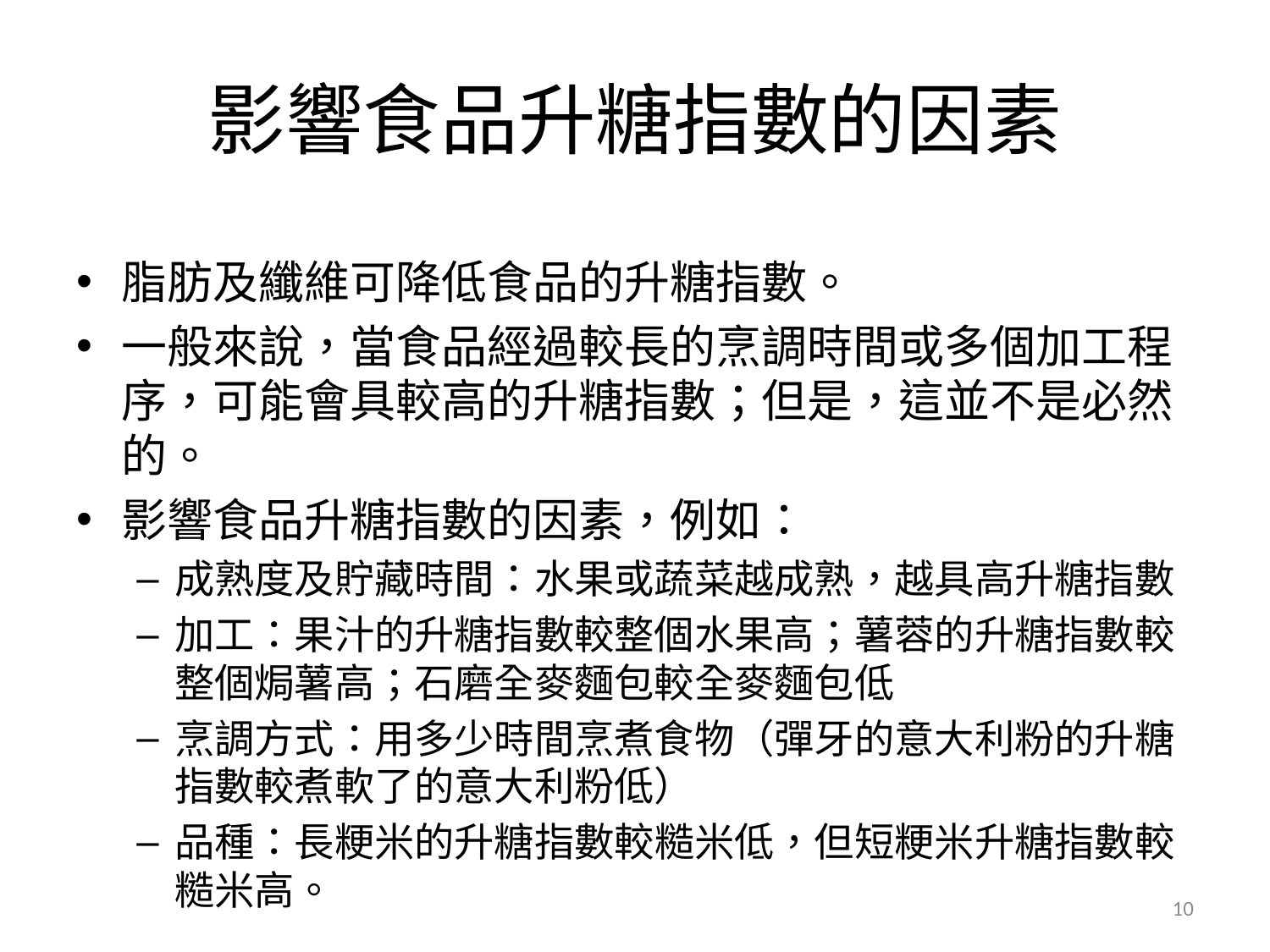

# 影響食品升糖指數的因素
脂肪及纖維可降低食品的升糖指數。
一般來說，當食品經過較長的烹調時間或多個加工程序，可能會具較高的升糖指數；但是，這並不是必然的。
影響食品升糖指數的因素，例如：
成熟度及貯藏時間：水果或蔬菜越成熟，越具高升糖指數
加工：果汁的升糖指數較整個水果高；薯蓉的升糖指數較整個焗薯高；石磨全麥麵包較全麥麵包低
烹調方式：用多少時間烹煮食物（彈牙的意大利粉的升糖指數較煮軟了的意大利粉低）
品種：長粳米的升糖指數較糙米低，但短粳米升糖指數較糙米高。
10